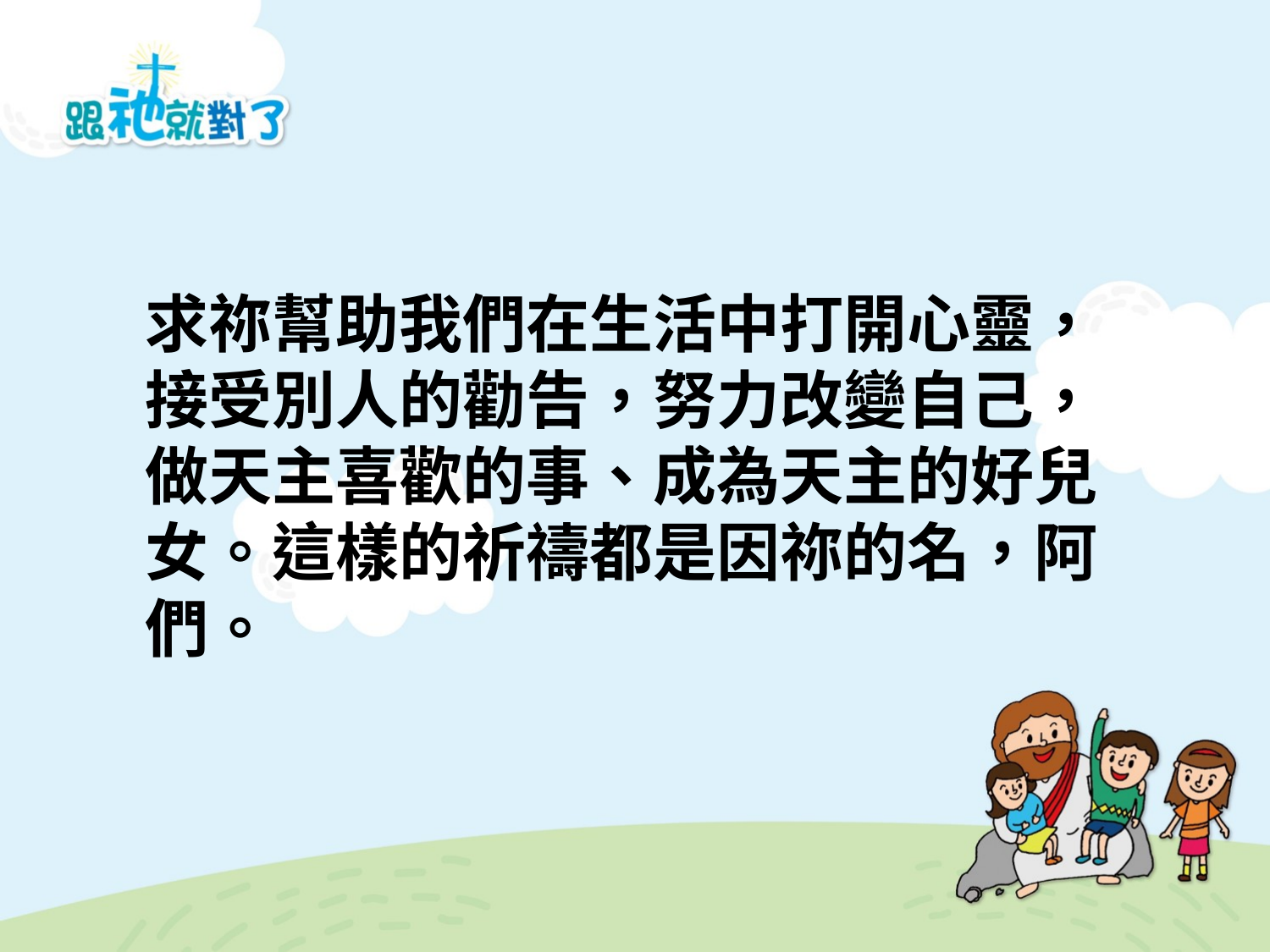

求祢幫助我們在生活中打開心靈，接受別人的勸告，努力改變自己，做天主喜歡的事、成為天主的好兒女。這樣的祈禱都是因祢的名，阿們。